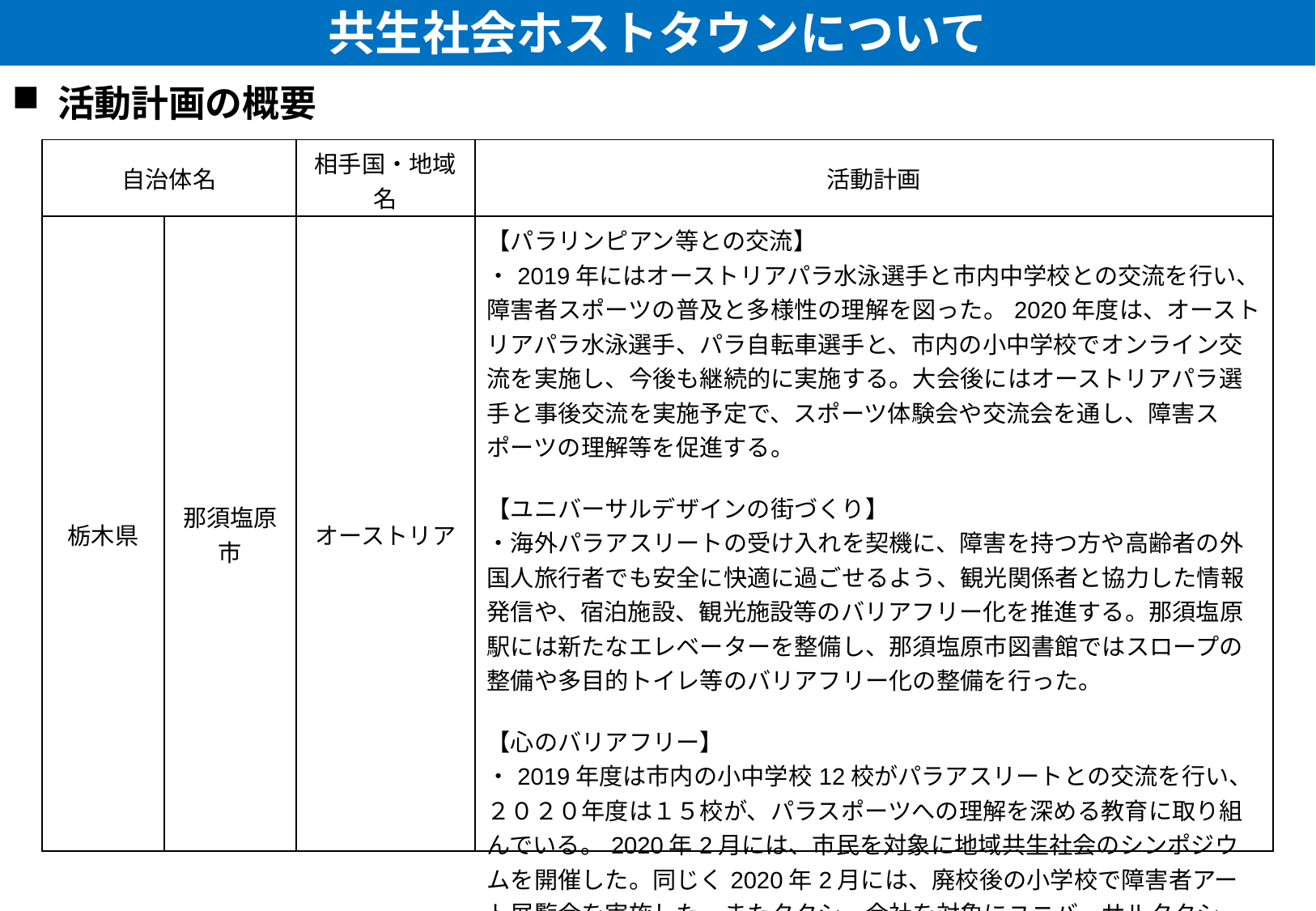

共生社会ホストタウンについて
活動計画の概要
| 自治体名 |  | 相手国・地域名 | 活動計画 |
| --- | --- | --- | --- |
| 栃木県 | 那須塩原市 | オーストリア | 【パラリンピアン等との交流】 ・2019年にはオーストリアパラ水泳選手と市内中学校との交流を行い、障害者スポーツの普及と多様性の理解を図った。2020年度は、オーストリアパラ水泳選手、パラ自転車選手と、市内の小中学校でオンライン交流を実施し、今後も継続的に実施する。大会後にはオーストリアパラ選手と事後交流を実施予定で、スポーツ体験会や交流会を通し、障害スポーツの理解等を促進する。 【ユニバーサルデザインの街づくり】 ・海外パラアスリートの受け入れを契機に、障害を持つ方や高齢者の外国人旅行者でも安全に快適に過ごせるよう、観光関係者と協力した情報発信や、宿泊施設、観光施設等のバリアフリー化を推進する。那須塩原駅には新たなエレベーターを整備し、那須塩原市図書館ではスロープの整備や多目的トイレ等のバリアフリー化の整備を行った。 【心のバリアフリー】 ・2019年度は市内の小中学校12校がパラアスリートとの交流を行い、２０２０年度は１５校が、パラスポーツへの理解を深める教育に取り組んでいる。2020年2月には、市民を対象に地域共生社会のシンポジウムを開催した。同じく2020年2月には、廃校後の小学校で障害者アート展覧会を実施した。またタクシー会社を対象にユニバーサルタクシードライバー研修に取り組んでいる。 |